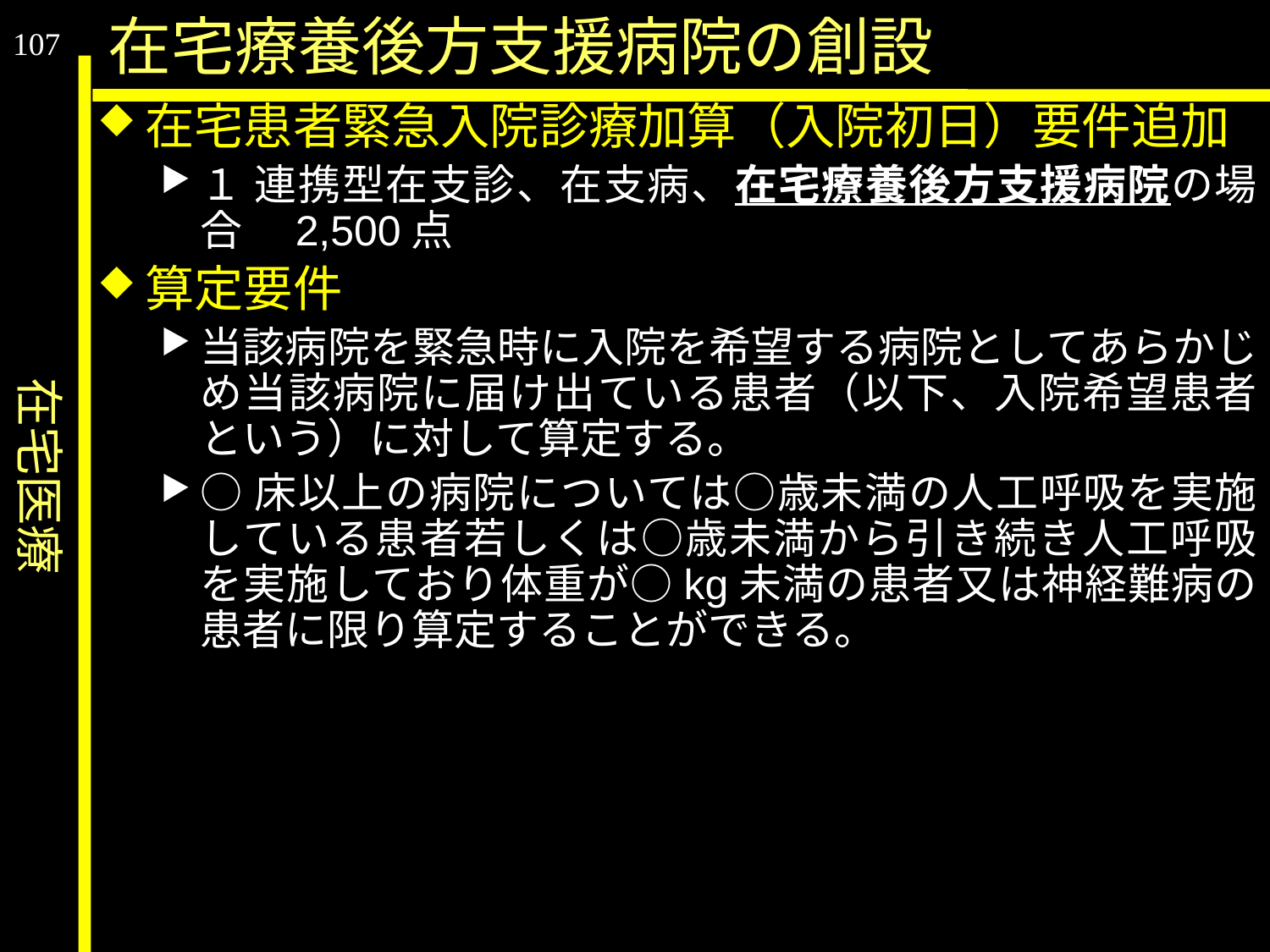

在宅医療
在宅療養後方支援病院の創設
107

在宅患者緊急入院診療加算（入院初日）要件追加
１ 連携型在支診、在支病、在宅療養後方支援病院の場合　2,500点
算定要件
当該病院を緊急時に入院を希望する病院としてあらかじめ当該病院に届け出ている患者（以下、入院希望患者という）に対して算定する。
○床以上の病院については○歳未満の人工呼吸を実施している患者若しくは○歳未満から引き続き人工呼吸を実施しており体重が○kg未満の患者又は神経難病の患者に限り算定することができる。